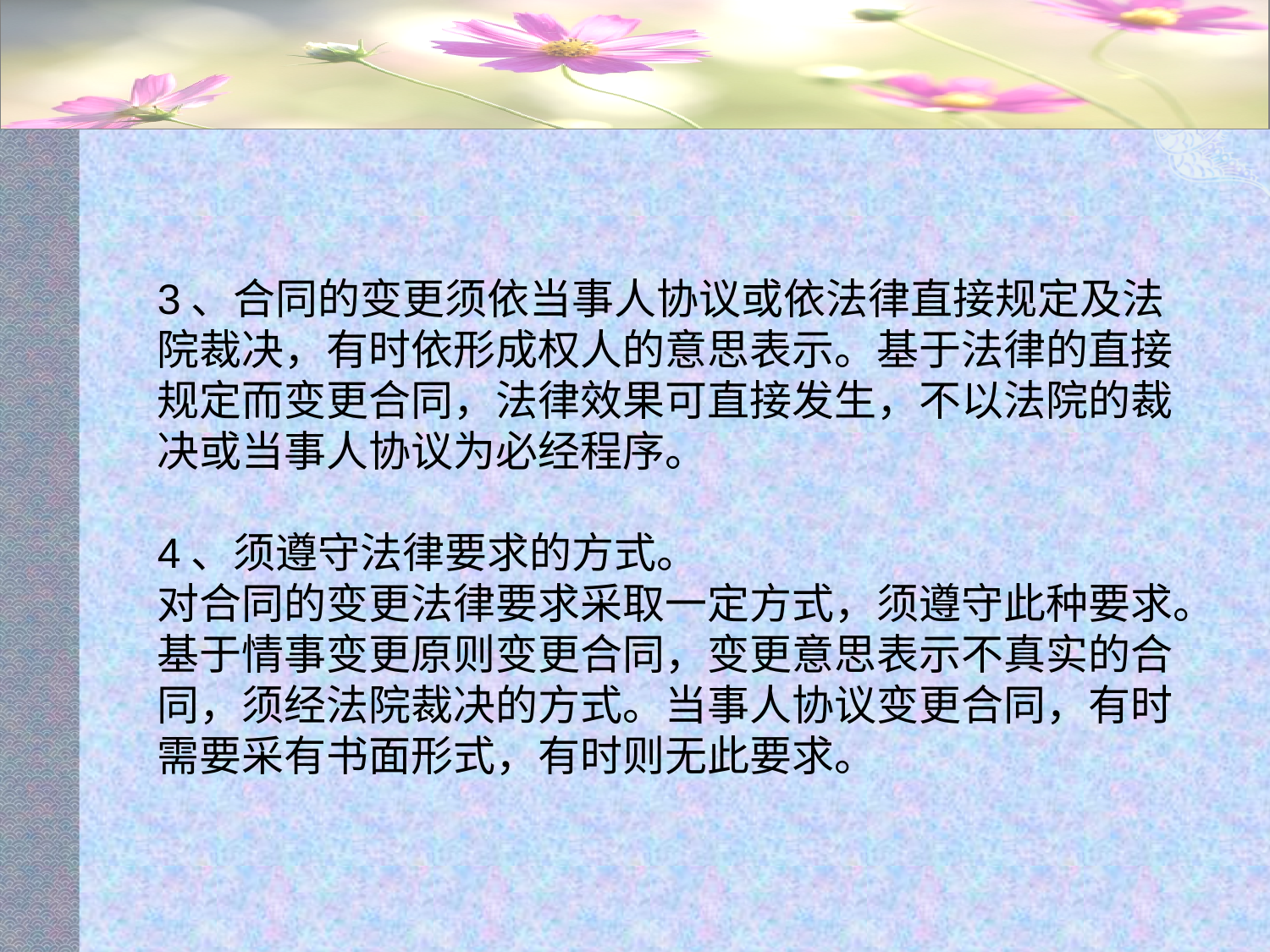

#
3、合同的变更须依当事人协议或依法律直接规定及法院裁决，有时依形成权人的意思表示。基于法律的直接规定而变更合同，法律效果可直接发生，不以法院的裁决或当事人协议为必经程序。

4、须遵守法律要求的方式。
对合同的变更法律要求采取一定方式，须遵守此种要求。基于情事变更原则变更合同，变更意思表示不真实的合同，须经法院裁决的方式。当事人协议变更合同，有时需要采有书面形式，有时则无此要求。